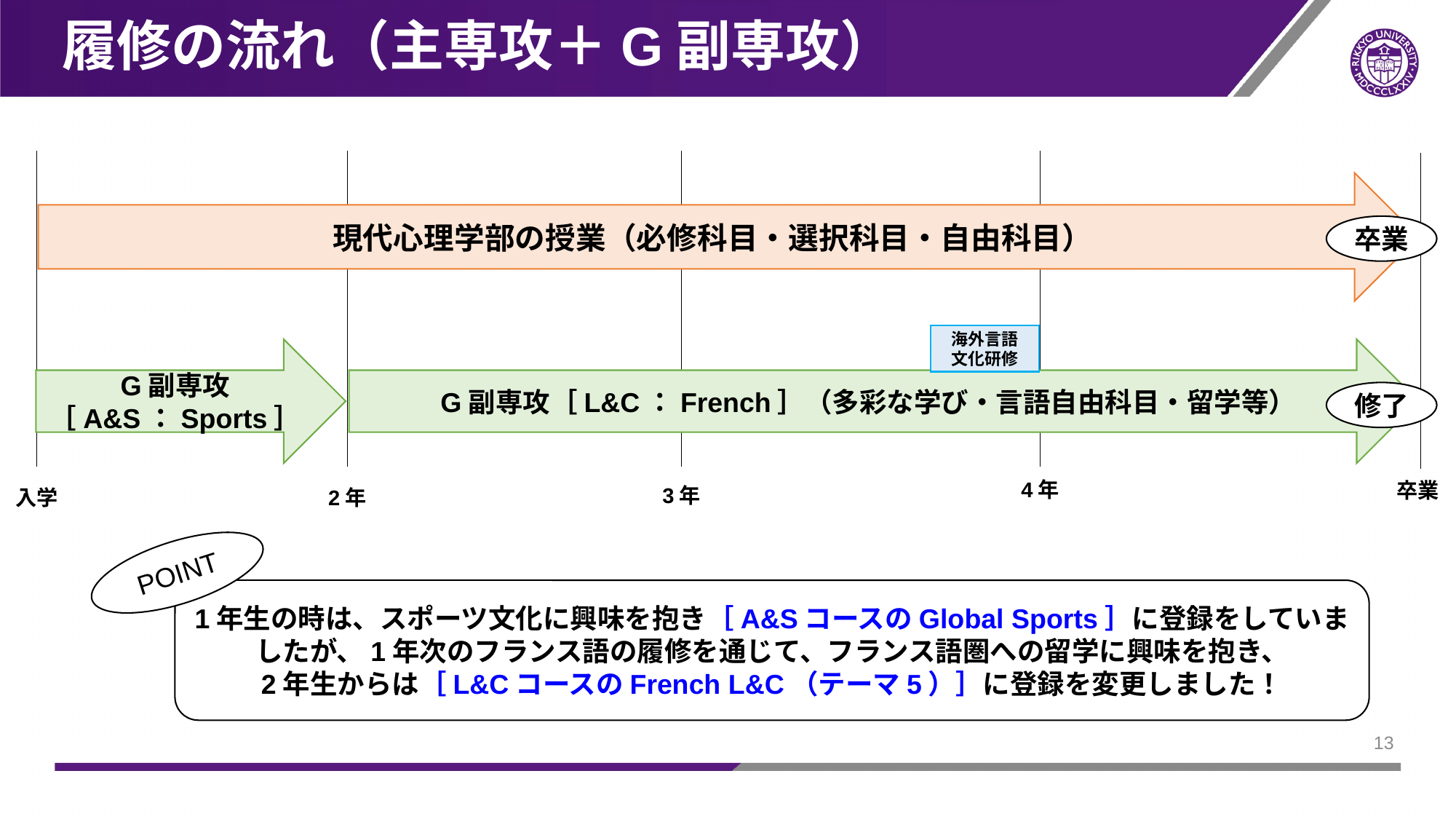

# 履修の流れ（主専攻＋G副専攻）
4年
3年
入学
2年
現代心理学部の授業（必修科目・選択科目・自由科目）
卒業
海外言語
文化研修
G副専攻［L&C：French］（多彩な学び・言語自由科目・留学等）
修了
G副専攻
［A&S：Sports］
卒業
POINT
1年生の時は、スポーツ文化に興味を抱き［A&SコースのGlobal Sports］に登録をしていましたが、1年次のフランス語の履修を通じて、フランス語圏への留学に興味を抱き、
2年生からは［L&CコースのFrench L&C（テーマ5）］に登録を変更しました！
13